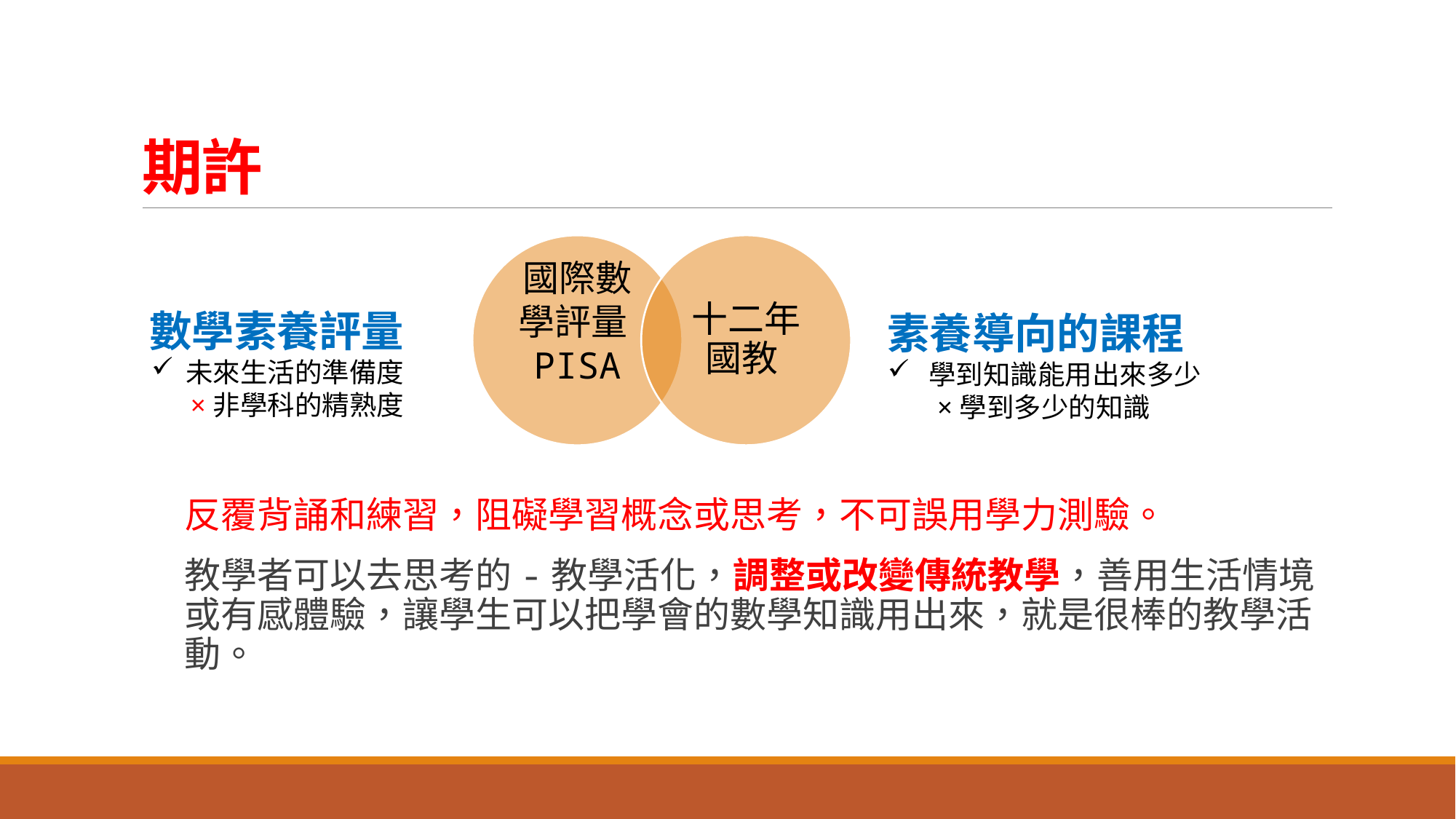

# 期許
國際數學評量PISA

十二年國教

素養導向的課程
學到知識能用出來多少
   ×學到多少的知識
數學素養評量
未來生活的準備度
×非學科的精熟度

反覆背誦和練習，阻礙學習概念或思考，不可誤用學力測驗。
教學者可以去思考的-教學活化，調整或改變傳統教學，善用生活情境或有感體驗，讓學生可以把學會的數學知識用出來，就是很棒的教學活動。